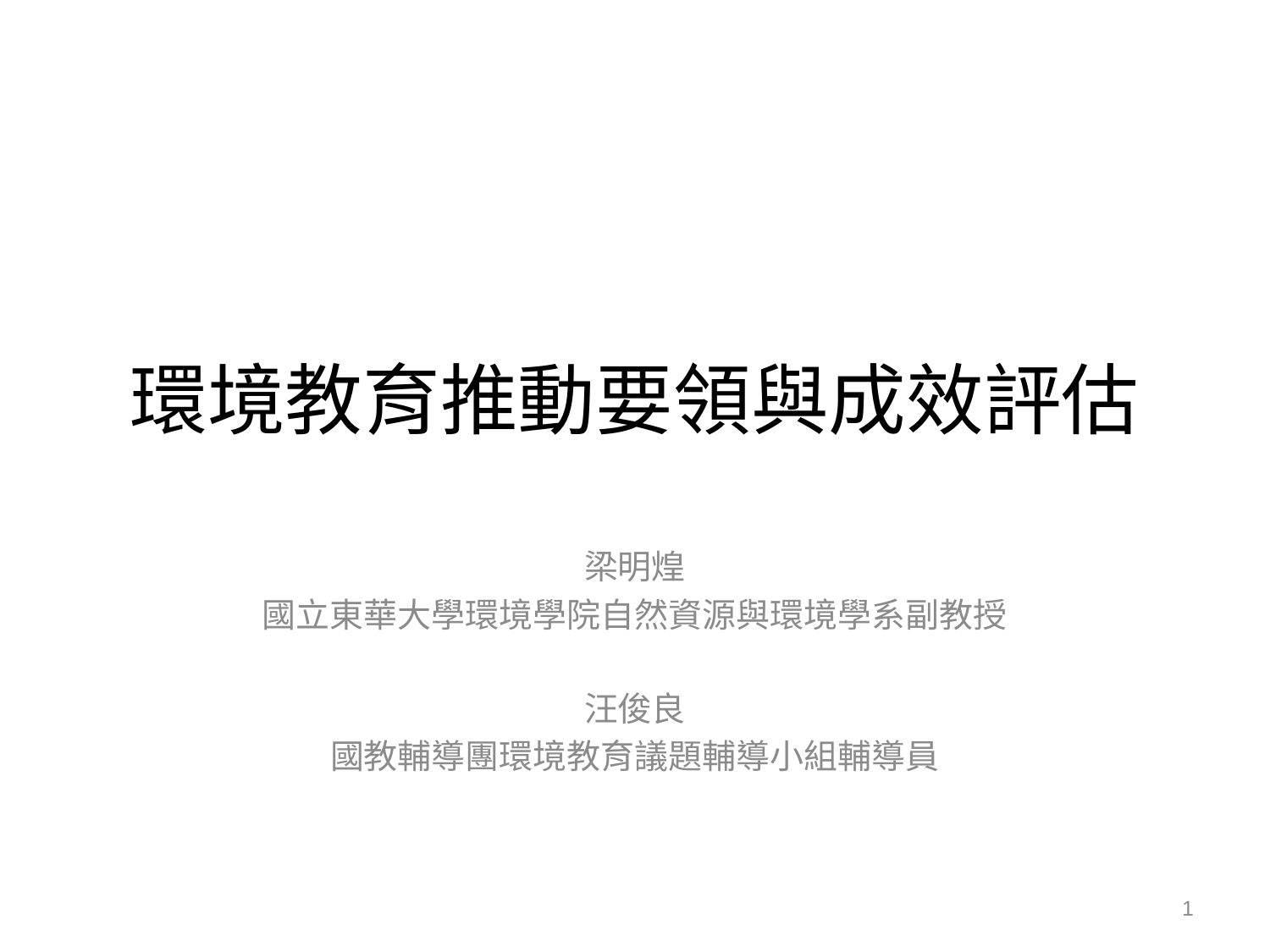

# 環境教育推動要領與成效評估
梁明煌
國立東華大學環境學院自然資源與環境學系副教授

汪俊良
國教輔導團環境教育議題輔導小組輔導員
2012/8/25
1